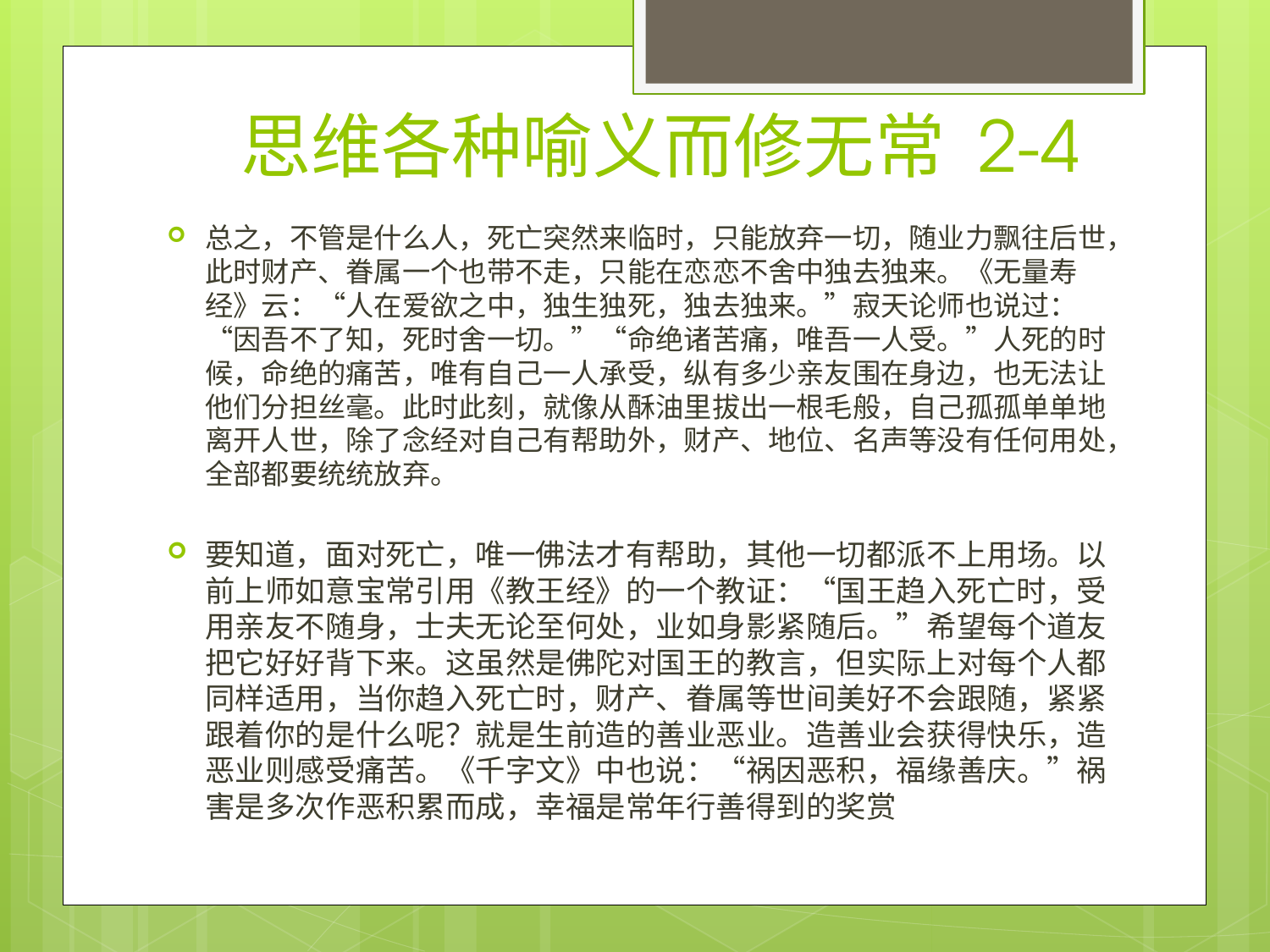

# 思维各种喻义而修无常 2-4
总之，不管是什么人，死亡突然来临时，只能放弃一切，随业力飘往后世，此时财产、眷属一个也带不走，只能在恋恋不舍中独去独来。《无量寿经》云：“人在爱欲之中，独生独死，独去独来。”寂天论师也说过：“因吾不了知，死时舍一切。”“命绝诸苦痛，唯吾一人受。”人死的时候，命绝的痛苦，唯有自己一人承受，纵有多少亲友围在身边，也无法让他们分担丝毫。此时此刻，就像从酥油里拔出一根毛般，自己孤孤单单地离开人世，除了念经对自己有帮助外，财产、地位、名声等没有任何用处，全部都要统统放弃。

要知道，面对死亡，唯一佛法才有帮助，其他一切都派不上用场。以前上师如意宝常引用《教王经》的一个教证：“国王趋入死亡时，受用亲友不随身，士夫无论至何处，业如身影紧随后。”希望每个道友把它好好背下来。这虽然是佛陀对国王的教言，但实际上对每个人都同样适用，当你趋入死亡时，财产、眷属等世间美好不会跟随，紧紧跟着你的是什么呢？就是生前造的善业恶业。造善业会获得快乐，造恶业则感受痛苦。《千字文》中也说：“祸因恶积，福缘善庆。”祸害是多次作恶积累而成，幸福是常年行善得到的奖赏